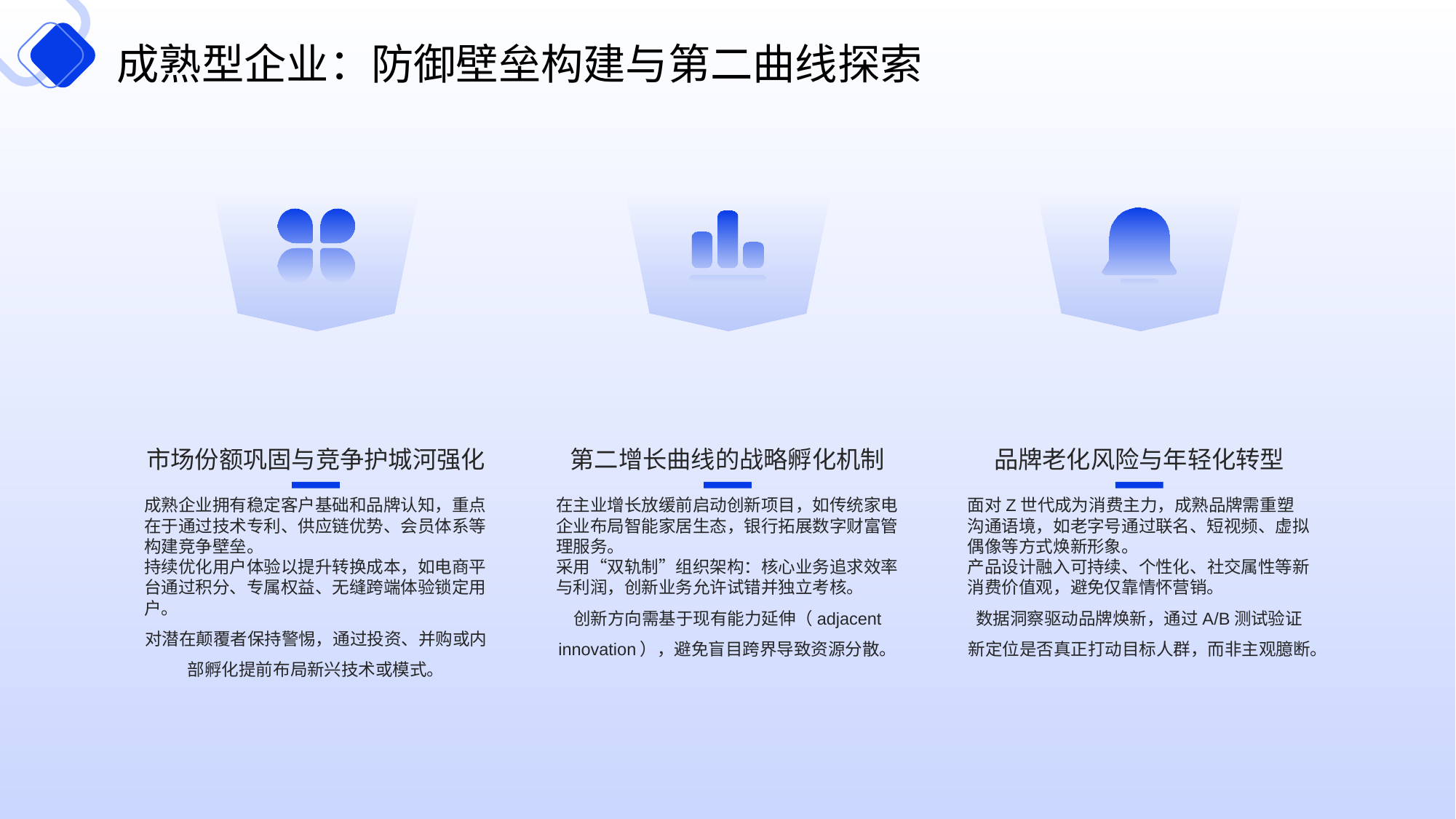

成熟型企业：防御壁垒构建与第二曲线探索

市场份额巩固与竞争护城河强化
第二增长曲线的战略孵化机制
品牌老化风险与年轻化转型

成熟企业拥有稳定客户基础和品牌认知，重点在于通过技术专利、供应链优势、会员体系等构建竞争壁垒。
持续优化用户体验以提升转换成本，如电商平台通过积分、专属权益、无缝跨端体验锁定用户。
对潜在颠覆者保持警惕，通过投资、并购或内部孵化提前布局新兴技术或模式。
在主业增长放缓前启动创新项目，如传统家电企业布局智能家居生态，银行拓展数字财富管理服务。
采用“双轨制”组织架构：核心业务追求效率与利润，创新业务允许试错并独立考核。
创新方向需基于现有能力延伸（adjacent innovation），避免盲目跨界导致资源分散。
面对Z世代成为消费主力，成熟品牌需重塑沟通语境，如老字号通过联名、短视频、虚拟偶像等方式焕新形象。
产品设计融入可持续、个性化、社交属性等新消费价值观，避免仅靠情怀营销。
数据洞察驱动品牌焕新，通过A/B测试验证新定位是否真正打动目标人群，而非主观臆断。